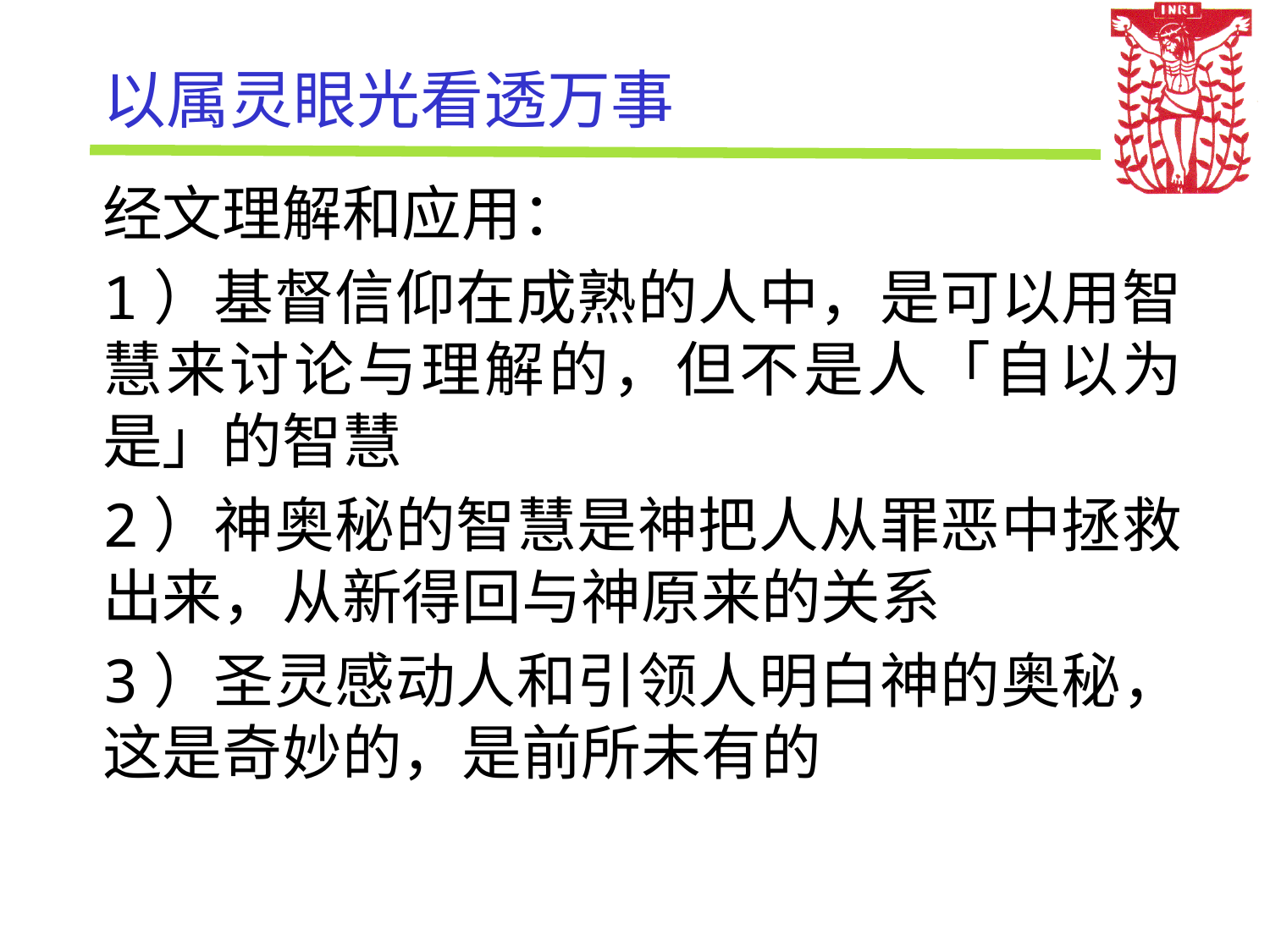

# 以属灵眼光看透万事
经文理解和应用：
1）基督信仰在成熟的人中，是可以用智慧来讨论与理解的，但不是人「自以为是」的智慧
2）神奥秘的智慧是神把人从罪恶中拯救出来，从新得回与神原来的关系
3）圣灵感动人和引领人明白神的奥秘，这是奇妙的，是前所未有的